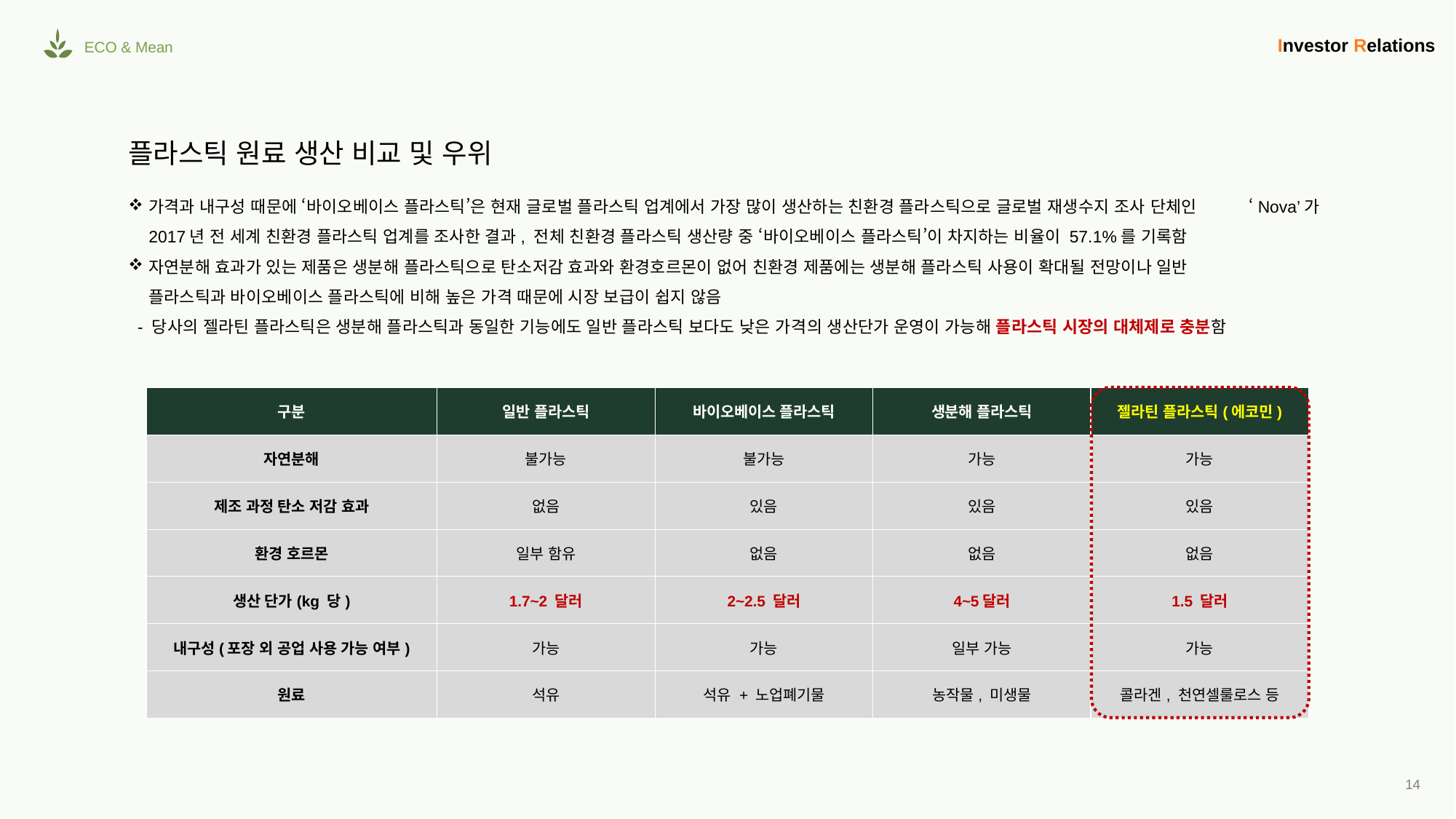

플라스틱 원료 생산 비교 및 우위
가격과 내구성 때문에 ‘바이오베이스 플라스틱’은 현재 글로벌 플라스틱 업계에서 가장 많이 생산하는 친환경 플라스틱으로 글로벌 재생수지 조사 단체인           ‘Nova’가 2017년 전 세계 친환경 플라스틱 업계를 조사한 결과, 전체 친환경 플라스틱 생산량 중 ‘바이오베이스 플라스틱’이 차지하는 비율이 57.1%를 기록함
자연분해 효과가 있는 제품은 생분해 플라스틱으로 탄소저감 효과와 환경호르몬이 없어 친환경 제품에는 생분해 플라스틱 사용이 확대될 전망이나 일반                   플라스틱과 바이오베이스 플라스틱에 비해 높은 가격 때문에 시장 보급이 쉽지 않음
  - 당사의 젤라틴 플라스틱은 생분해 플라스틱과 동일한 기능에도 일반 플라스틱 보다도 낮은 가격의 생산단가 운영이 가능해 플라스틱 시장의 대체제로 충분함

| 구분 | 일반 플라스틱 | 바이오베이스 플라스틱 | 생분해 플라스틱 | 젤라틴 플라스틱(에코민) |
| --- | --- | --- | --- | --- |
| 자연분해 | 불가능 | 불가능 | 가능 | 가능 |
| 제조 과정 탄소 저감 효과 | 없음 | 있음 | 있음 | 있음 |
| 환경 호르몬 | 일부 함유 | 없음 | 없음 | 없음 |
| 생산 단가(kg 당) | 1.7~2 달러 | 2~2.5 달러 | 4~5달러 | 1.5 달러 |
| 내구성(포장 외 공업 사용 가능 여부) | 가능 | 가능 | 일부 가능 | 가능 |
| 원료 | 석유 | 석유 + 노업폐기물 | 농작물, 미생물 | 콜라겐, 천연셀룰로스 등 |